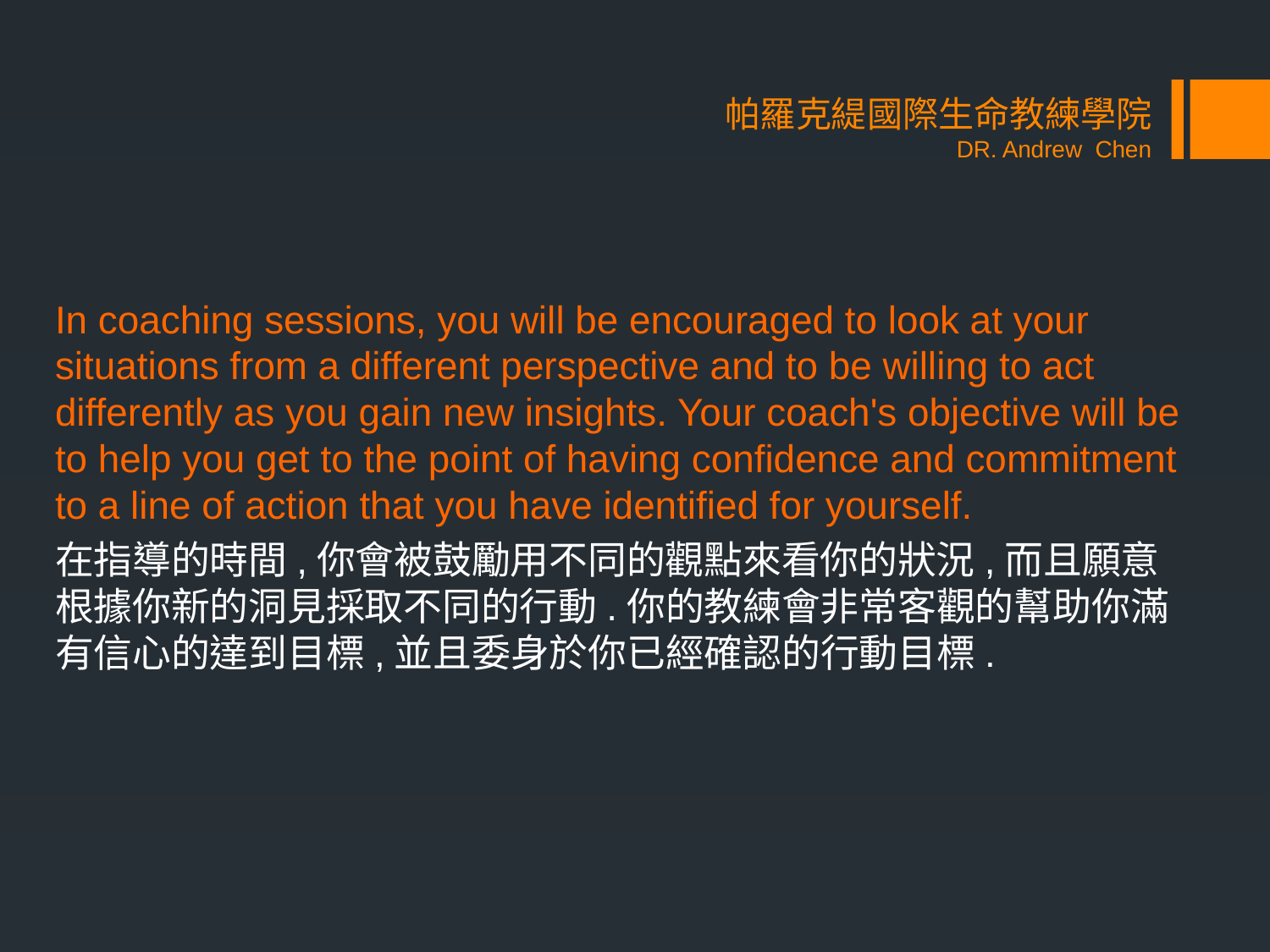

# 帕羅克緹國際生命教練學院 DR. Andrew  Chen

In coaching sessions, you will be encouraged to look at your situations from a different perspective and to be willing to act differently as you gain new insights. Your coach's objective will be to help you get to the point of having confidence and commitment to a line of action that you have identified for yourself.
在指導的時間,你會被鼓勵用不同的觀點來看你的狀況,而且願意根據你新的洞見採取不同的行動.你的教練會非常客觀的幫助你滿有信心的達到目標,並且委身於你已經確認的行動目標.